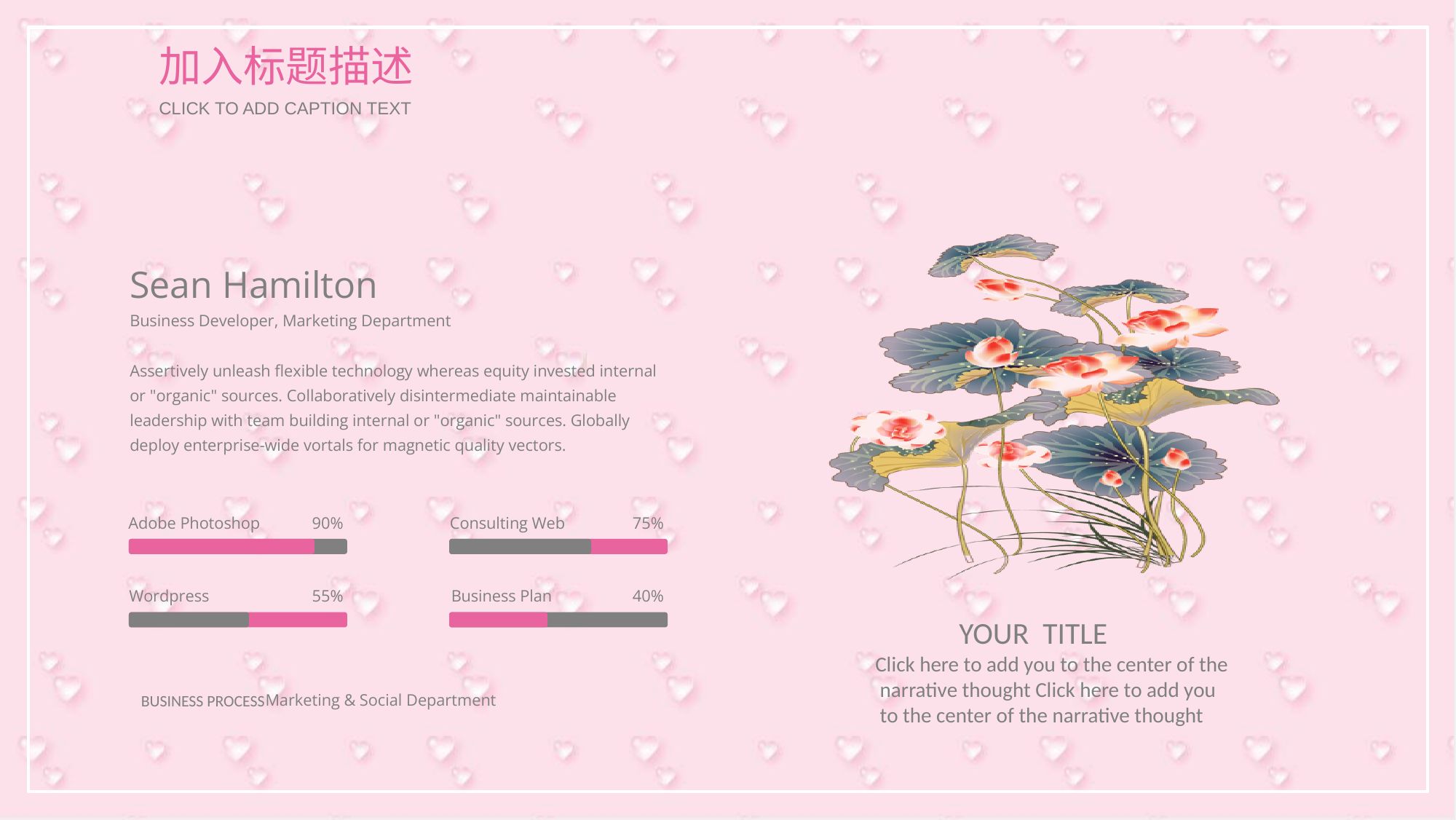

加入标题描述
CLICK TO ADD CAPTION TEXT

Sean Hamilton
Business Developer, Marketing Department

Assertively unleash flexible technology whereas equity invested internal or "organic" sources. Collaboratively disintermediate maintainable leadership with team building internal or "organic" sources. Globally deploy enterprise-wide vortals for magnetic quality vectors.
Adobe Photoshop
90%
Consulting Web
75%

Wordpress
55%
Business Plan
40%
                       YOUR  TITLE
Click here to add you to the center of the
 narrative thought Click here to add you
 to the center of the narrative thought

Marketing & Social Department
BUSINESS PROCESS